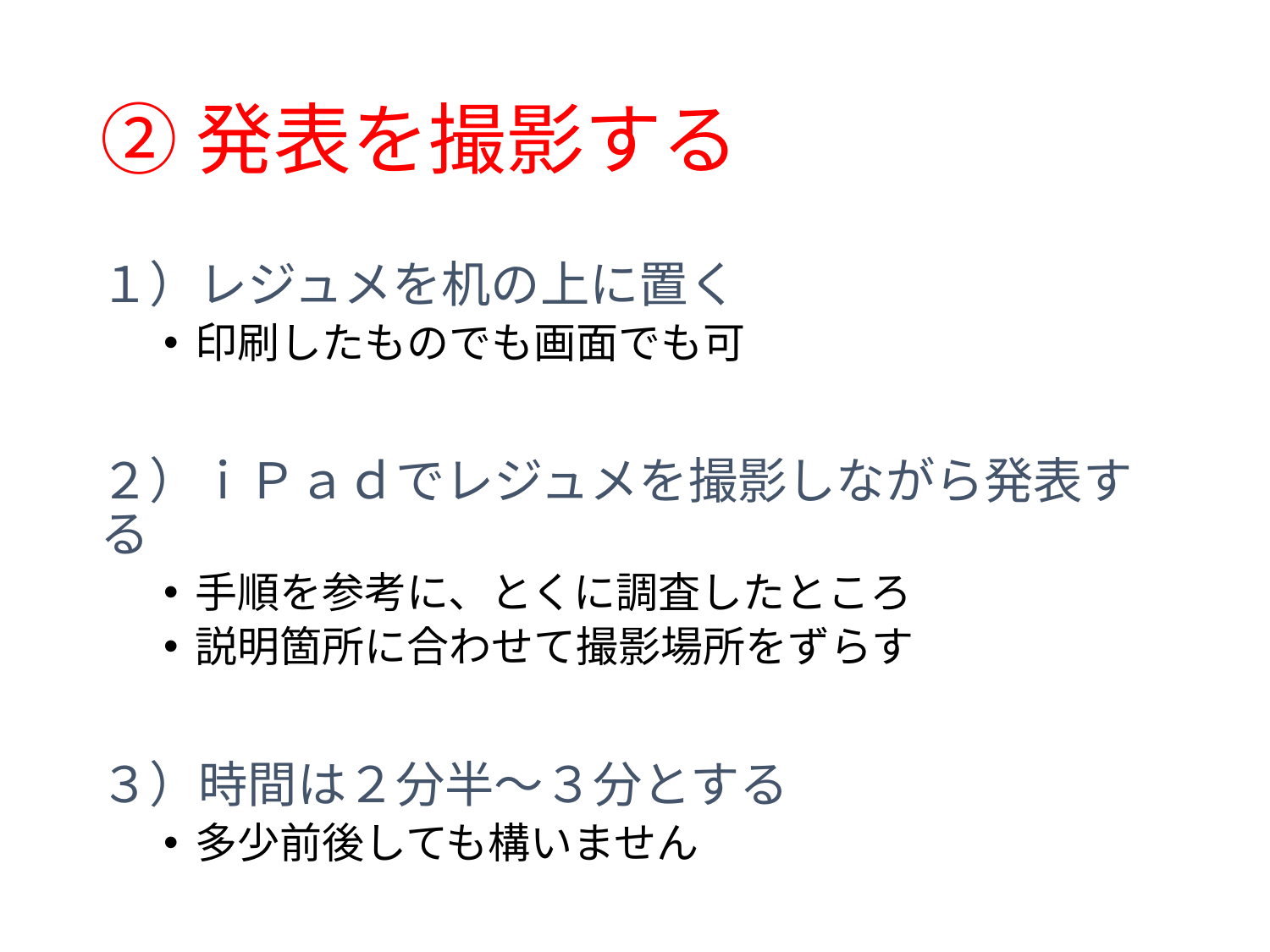

# ②発表を撮影する
１）レジュメを机の上に置く
印刷したものでも画面でも可

２）ｉＰａｄでレジュメを撮影しながら発表する
手順を参考に、とくに調査したところ
説明箇所に合わせて撮影場所をずらす

３）時間は２分半～３分とする
多少前後しても構いません